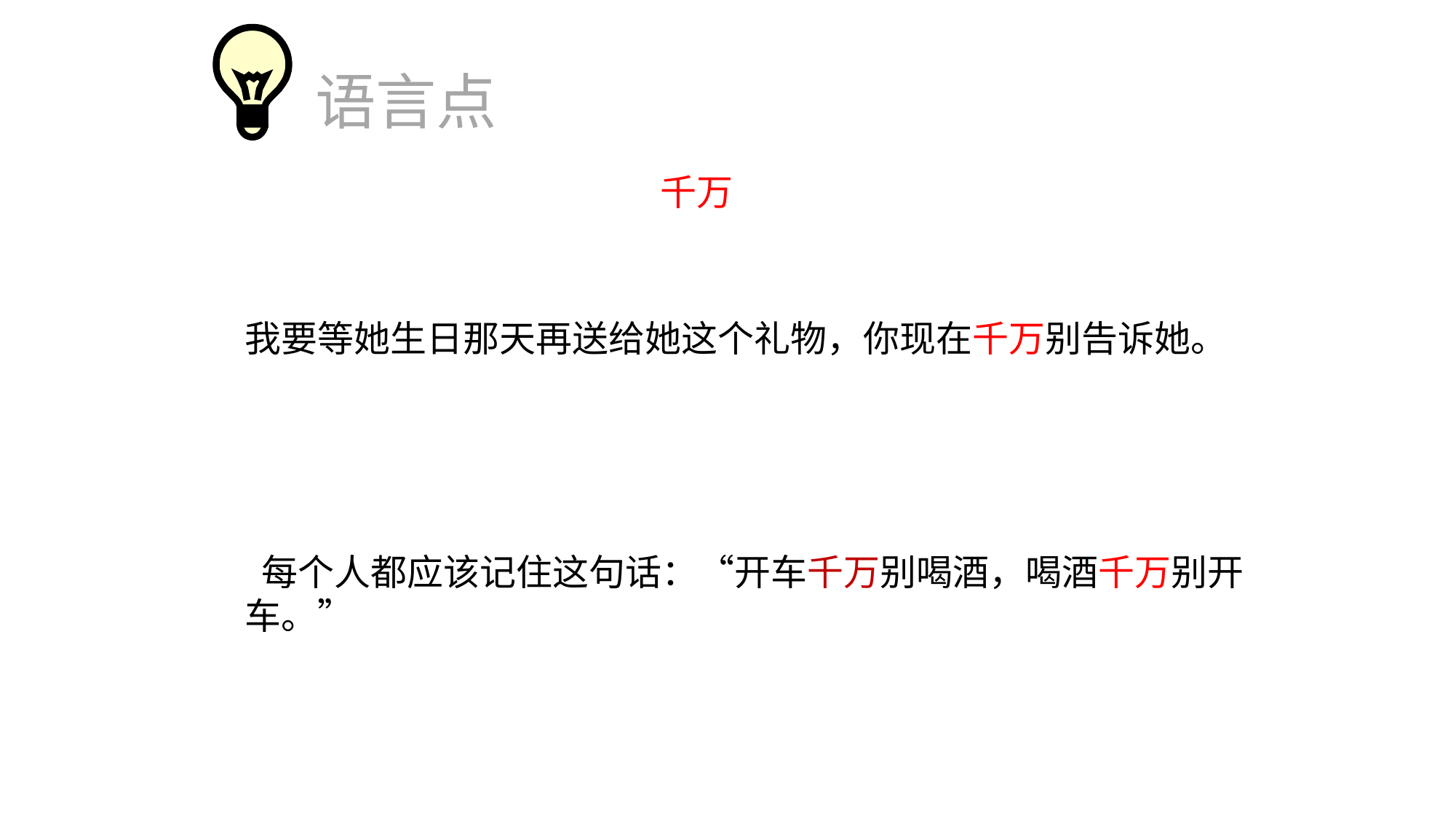

语言点
千万
我要等她生日那天再送给她这个礼物，你现在千万别告诉她。

 每个人都应该记住这句话：“开车千万别喝酒，喝酒千万别开车。”